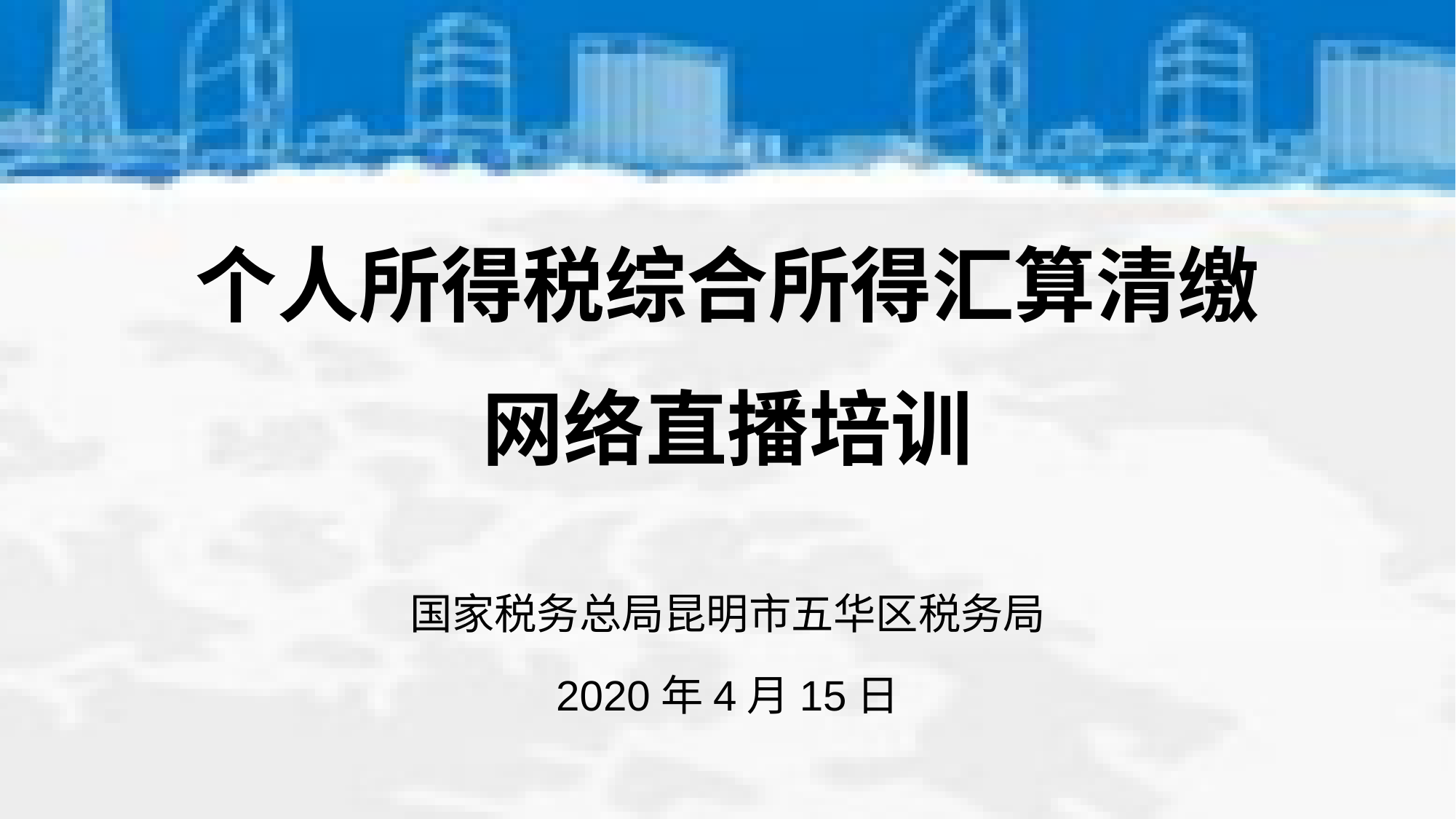

个人所得税综合所得汇算清缴
网络直播培训

国家税务总局昆明市五华区税务局
2020年4月15日